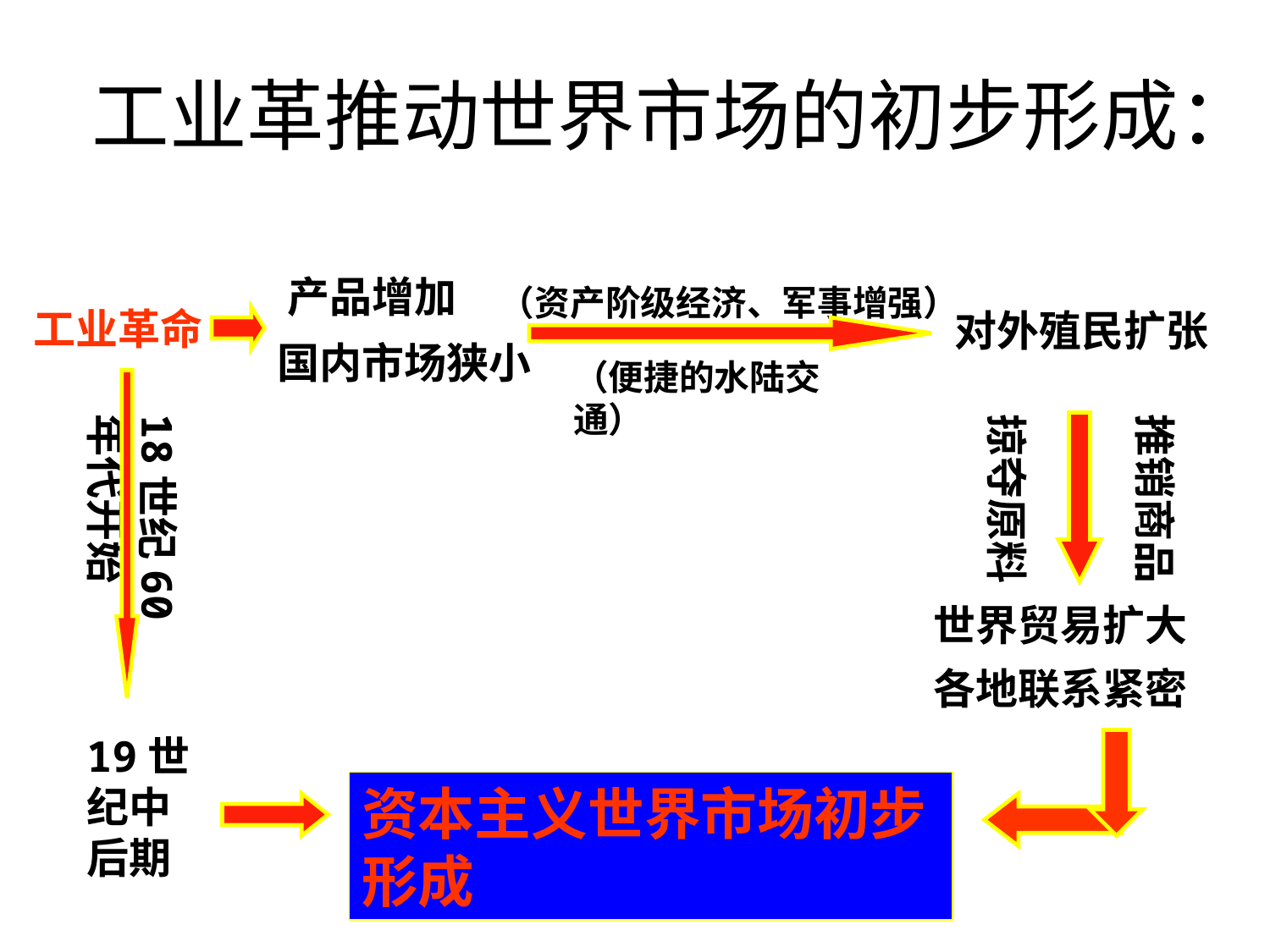

工业革推动世界市场的初步形成：
产品增加
（资产阶级经济、军事增强）
工业革命
对外殖民扩张

国内市场狭小
（便捷的水陆交通）

18世纪60
年代开始
掠夺原料
推销商品

世界贸易扩大
各地联系紧密
19世纪中后期

资本主义世界市场初步形成